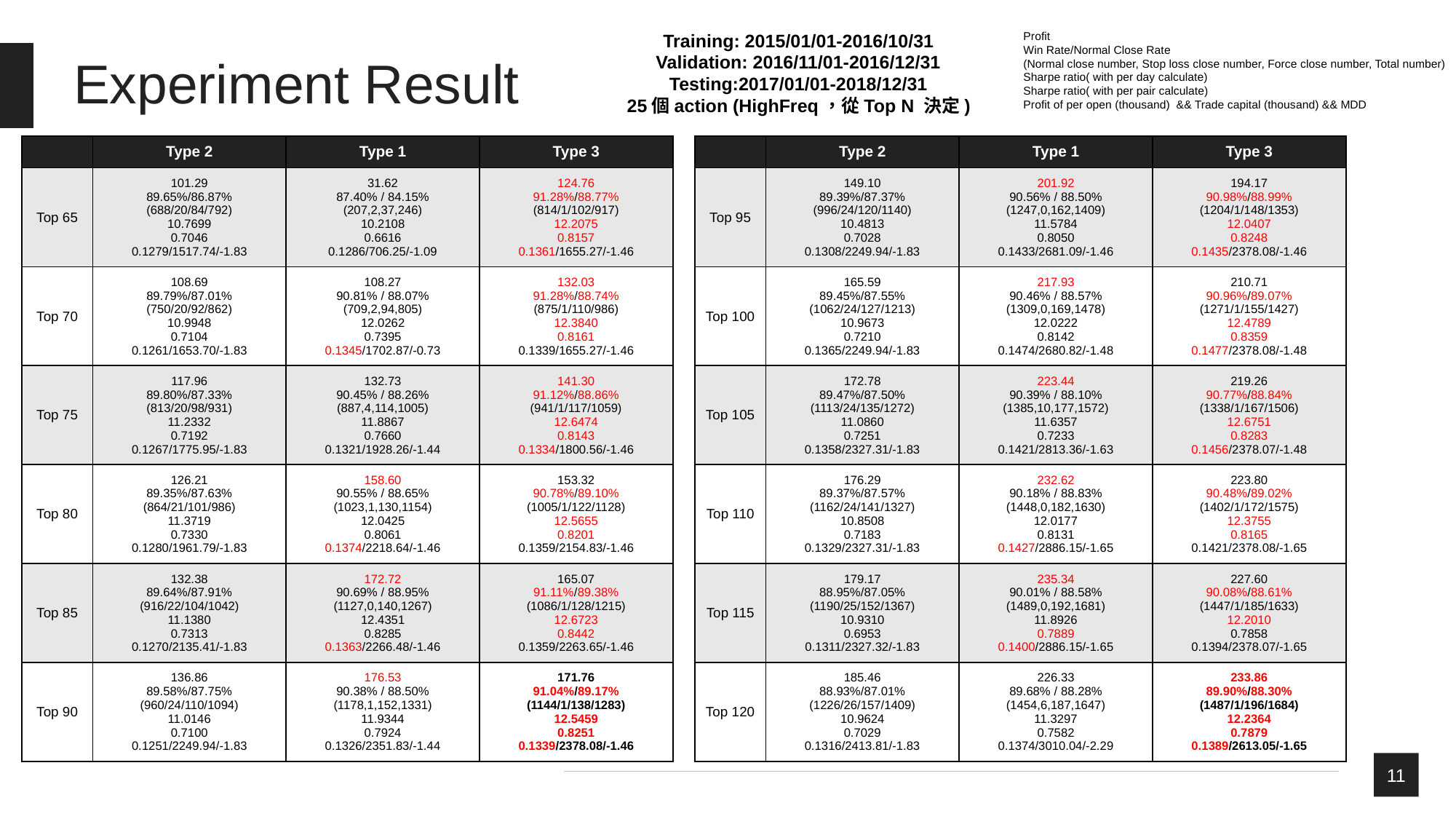

Training: 2015/01/01-2016/10/31
Validation: 2016/11/01-2016/12/31
Testing:2017/01/01-2018/12/31
25個action (HighFreq，從Top N 決定)
Profit
Win Rate/Normal Close Rate
(Normal close number, Stop loss close number, Force close number, Total number)
Sharpe ratio( with per day calculate)
Sharpe ratio( with per pair calculate)
Profit of per open (thousand)  && Trade capital (thousand) && MDD
# Experiment Result
|  | Type 2 | Type 1 | Type 3 |
| --- | --- | --- | --- |
| Top 65 | 101.29 89.65%/86.87% (688/20/84/792) 10.7699 0.7046 0.1279/1517.74/-1.83 | 31.62 87.40% / 84.15% (207,2,37,246) 10.2108 0.6616 0.1286/706.25/-1.09 | 124.76 91.28%/88.77% (814/1/102/917) 12.2075 0.8157 0.1361/1655.27/-1.46 |
| Top 70 | 108.69 89.79%/87.01% (750/20/92/862) 10.9948 0.7104 0.1261/1653.70/-1.83 | 108.27 90.81% / 88.07% (709,2,94,805) 12.0262 0.7395 0.1345/1702.87/-0.73 | 132.03 91.28%/88.74% (875/1/110/986) 12.3840 0.8161 0.1339/1655.27/-1.46 |
| Top 75 | 117.96 89.80%/87.33% (813/20/98/931) 11.2332 0.7192 0.1267/1775.95/-1.83 | 132.73 90.45% / 88.26% (887,4,114,1005) 11.8867 0.7660 0.1321/1928.26/-1.44 | 141.30 91.12%/88.86% (941/1/117/1059) 12.6474 0.8143 0.1334/1800.56/-1.46 |
| Top 80 | 126.21 89.35%/87.63% (864/21/101/986) 11.3719 0.7330 0.1280/1961.79/-1.83 | 158.60 90.55% / 88.65% (1023,1,130,1154) 12.0425 0.8061 0.1374/2218.64/-1.46 | 153.32 90.78%/89.10% (1005/1/122/1128) 12.5655 0.8201 0.1359/2154.83/-1.46 |
| Top 85 | 132.38 89.64%/87.91% (916/22/104/1042) 11.1380 0.7313 0.1270/2135.41/-1.83 | 172.72 90.69% / 88.95% (1127,0,140,1267) 12.4351 0.8285 0.1363/2266.48/-1.46 | 165.07 91.11%/89.38% (1086/1/128/1215) 12.6723 0.8442 0.1359/2263.65/-1.46 |
| Top 90 | 136.86 89.58%/87.75% (960/24/110/1094) 11.0146 0.7100 0.1251/2249.94/-1.83 | 176.53 90.38% / 88.50% (1178,1,152,1331) 11.9344 0.7924 0.1326/2351.83/-1.44 | 171.76 91.04%/89.17% (1144/1/138/1283) 12.5459 0.8251 0.1339/2378.08/-1.46 |
|  | Type 2 | Type 1 | Type 3 |
| --- | --- | --- | --- |
| Top 95 | 149.10 89.39%/87.37% (996/24/120/1140) 10.4813 0.7028 0.1308/2249.94/-1.83 | 201.92 90.56% / 88.50% (1247,0,162,1409) 11.5784 0.8050 0.1433/2681.09/-1.46 | 194.17 90.98%/88.99% (1204/1/148/1353) 12.0407 0.8248 0.1435/2378.08/-1.46 |
| Top 100 | 165.59 89.45%/87.55% (1062/24/127/1213) 10.9673 0.7210 0.1365/2249.94/-1.83 | 217.93 90.46% / 88.57% (1309,0,169,1478) 12.0222 0.8142 0.1474/2680.82/-1.48 | 210.71 90.96%/89.07% (1271/1/155/1427) 12.4789 0.8359 0.1477/2378.08/-1.48 |
| Top 105 | 172.78 89.47%/87.50% (1113/24/135/1272) 11.0860 0.7251 0.1358/2327.31/-1.83 | 223.44 90.39% / 88.10% (1385,10,177,1572) 11.6357 0.7233 0.1421/2813.36/-1.63 | 219.26 90.77%/88.84% (1338/1/167/1506) 12.6751 0.8283 0.1456/2378.07/-1.48 |
| Top 110 | 176.29 89.37%/87.57% (1162/24/141/1327) 10.8508 0.7183 0.1329/2327.31/-1.83 | 232.62 90.18% / 88.83% (1448,0,182,1630) 12.0177 0.8131 0.1427/2886.15/-1.65 | 223.80 90.48%/89.02% (1402/1/172/1575) 12.3755 0.8165 0.1421/2378.08/-1.65 |
| Top 115 | 179.17 88.95%/87.05% (1190/25/152/1367) 10.9310 0.6953 0.1311/2327.32/-1.83 | 235.34 90.01% / 88.58% (1489,0,192,1681) 11.8926 0.7889 0.1400/2886.15/-1.65 | 227.60 90.08%/88.61% (1447/1/185/1633) 12.2010 0.7858 0.1394/2378.07/-1.65 |
| Top 120 | 185.46 88.93%/87.01% (1226/26/157/1409) 10.9624 0.7029 0.1316/2413.81/-1.83 | 226.33 89.68% / 88.28% (1454,6,187,1647) 11.3297 0.7582 0.1374/3010.04/-2.29 | 233.86 89.90%/88.30% (1487/1/196/1684) 12.2364 0.7879 0.1389/2613.05/-1.65 |
11